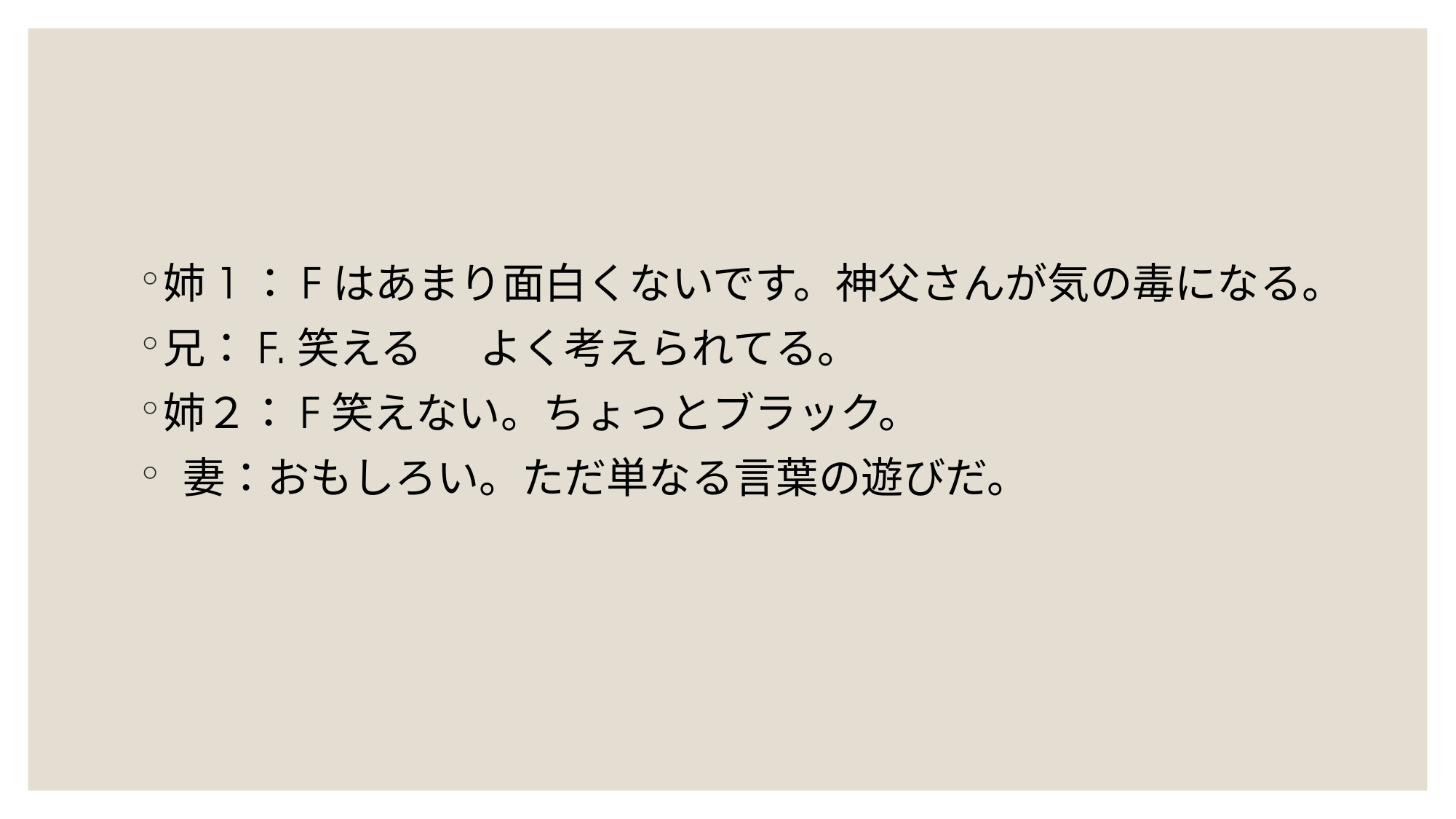

#
姉1：Fはあまり面白くないです。神父さんが気の毒になる。
兄：F.笑える      よく考えられてる。
姉２：F笑えない。ちょっとブラック。
 妻：おもしろい。ただ単なる言葉の遊びだ。